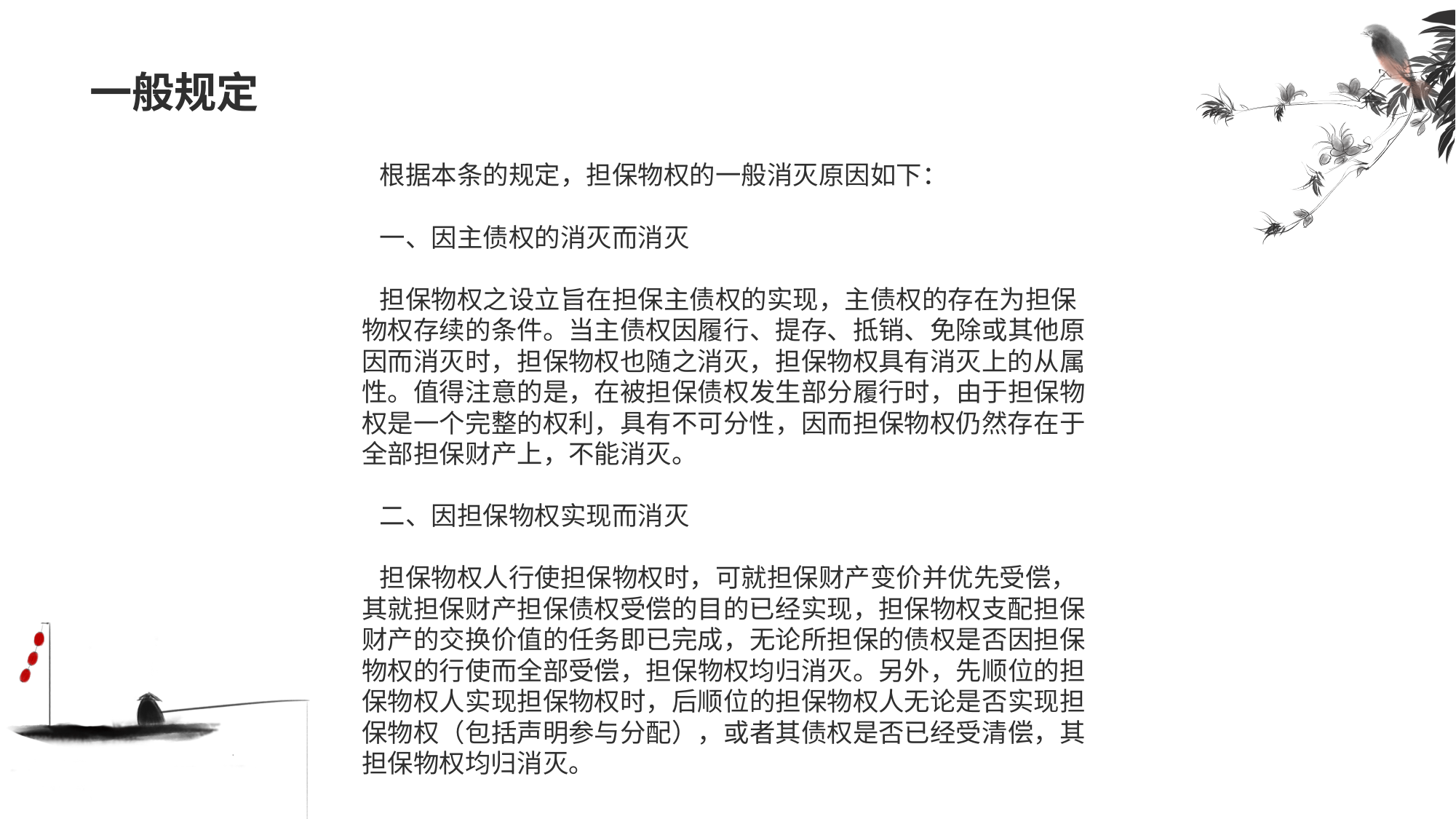

# 一般规定

  根据本条的规定，担保物权的一般消灭原因如下：

  一、因主债权的消灭而消灭

  担保物权之设立旨在担保主债权的实现，主债权的存在为担保物权存续的条件。当主债权因履行、提存、抵销、免除或其他原因而消灭时，担保物权也随之消灭，担保物权具有消灭上的从属性。值得注意的是，在被担保债权发生部分履行时，由于担保物权是一个完整的权利，具有不可分性，因而担保物权仍然存在于全部担保财产上，不能消灭。

  二、因担保物权实现而消灭

  担保物权人行使担保物权时，可就担保财产变价并优先受偿，其就担保财产担保债权受偿的目的已经实现，担保物权支配担保财产的交换价值的任务即已完成，无论所担保的债权是否因担保物权的行使而全部受偿，担保物权均归消灭。另外，先顺位的担保物权人实现担保物权时，后顺位的担保物权人无论是否实现担保物权（包括声明参与分配），或者其债权是否已经受清偿，其担保物权均归消灭。
63